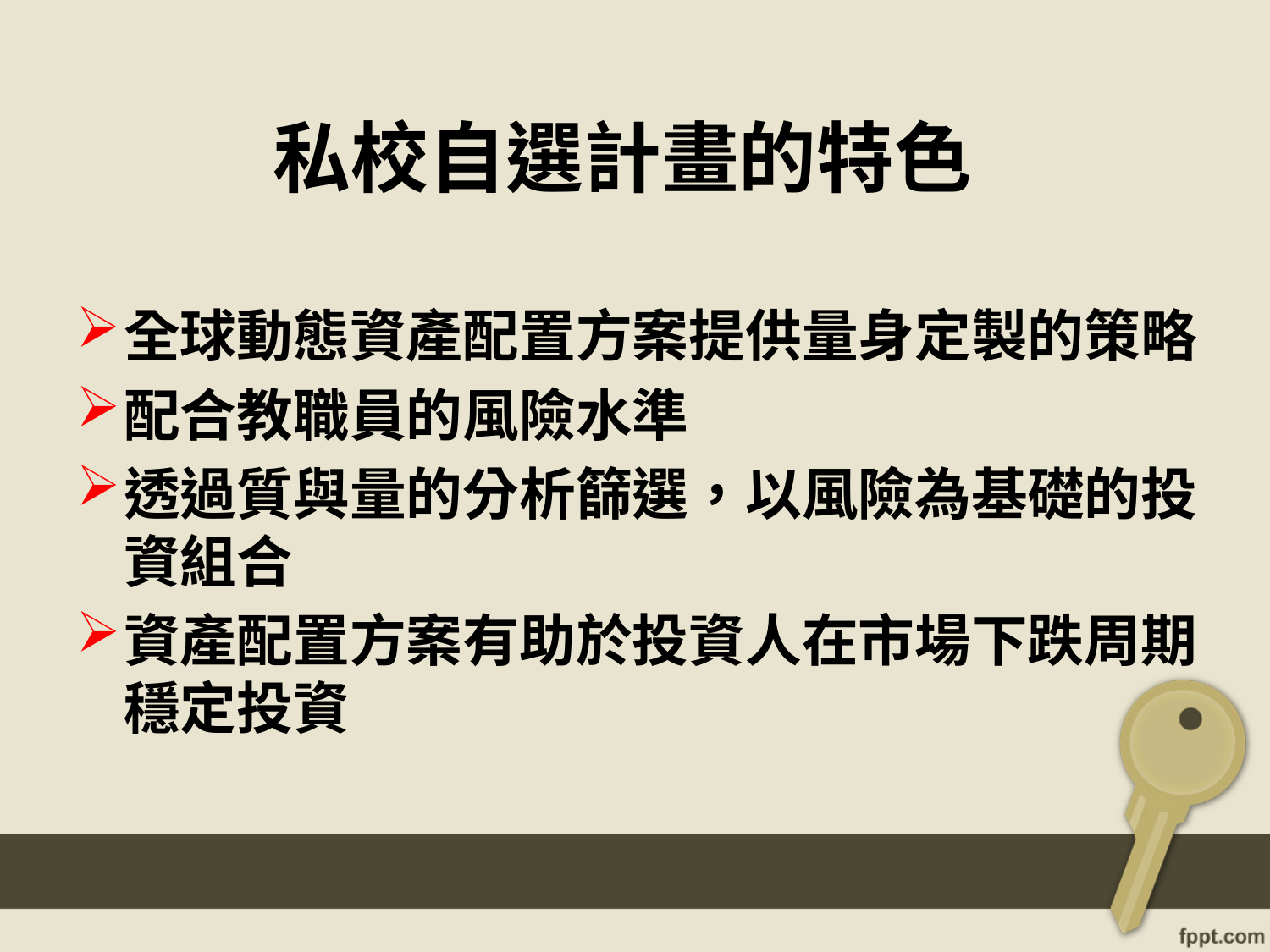

# 私校自選計畫的特色
全球動態資產配置方案提供量身定製的策略
配合教職員的風險水準
透過質與量的分析篩選，以風險為基礎的投資組合
資產配置方案有助於投資人在市場下跌周期穩定投資